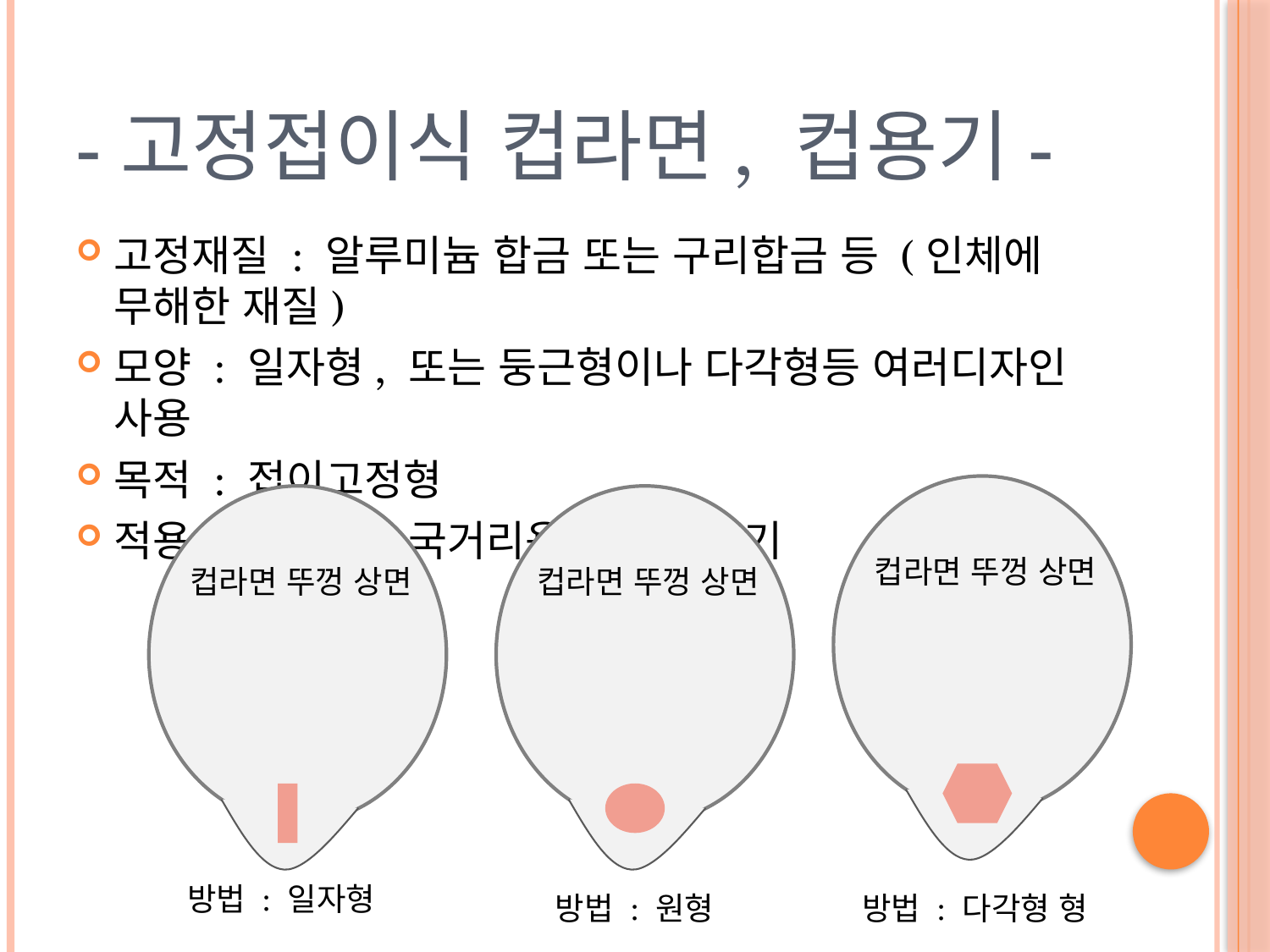

# -고정접이식 컵라면, 컵용기-
고정재질 : 알루미늄 합금 또는 구리합금 등 (인체에 무해한 재질)
모양 : 일자형, 또는 둥근형이나 다각형등 여러디자인 사용
목적 : 접이고정형
적용 : 컵라면, 국거리용 등의 컵용기

컵라면 뚜껑 상면
컵라면 뚜껑 상면
컵라면 뚜껑 상면

방법 : 일자형
방법 : 원형
방법 : 다각형 형